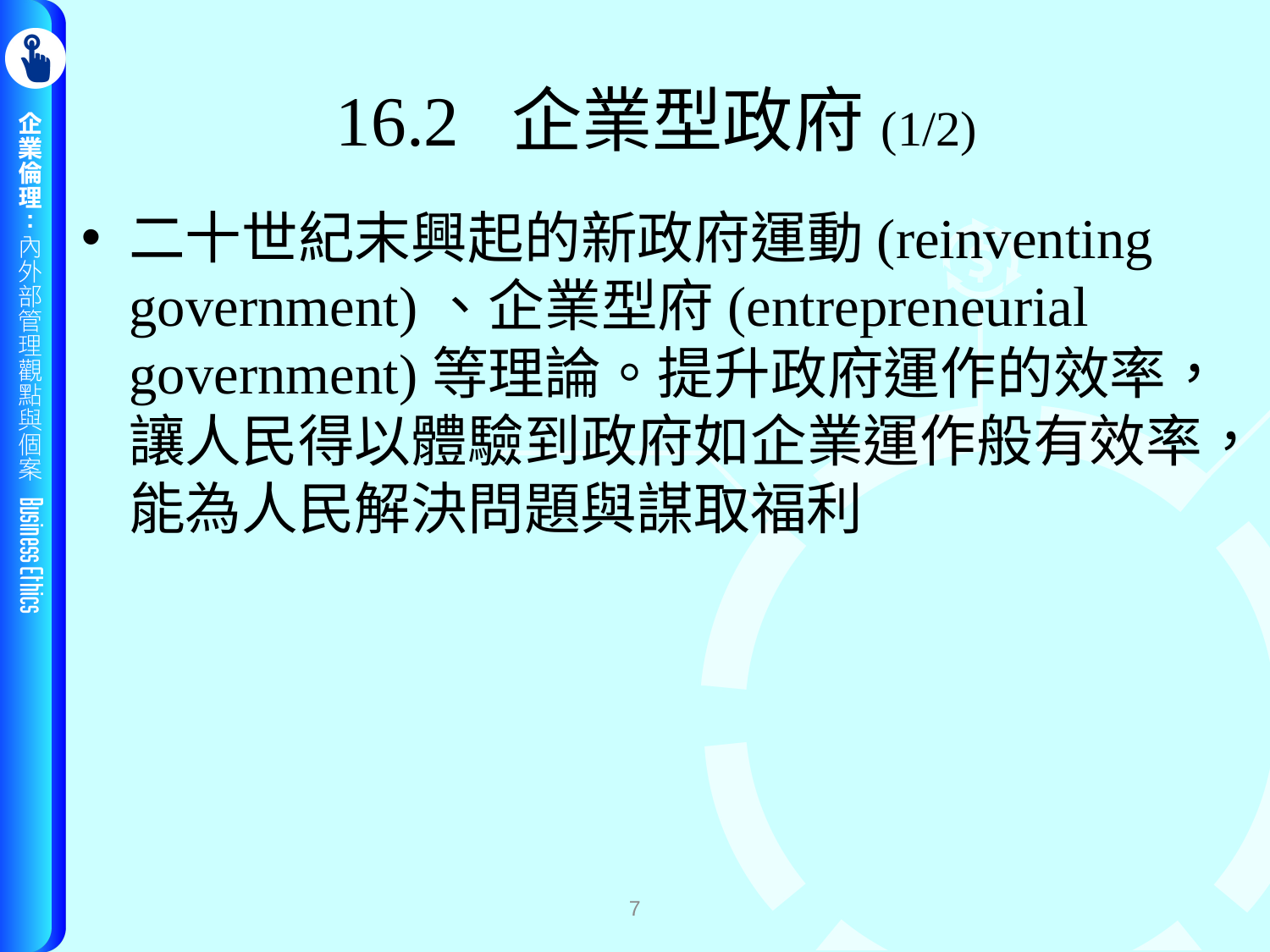

# 16.2  企業型政府(1/2)
二十世紀末興起的新政府運動(reinventing government)、企業型府(entrepreneurial government)等理論。提升政府運作的效率，讓人民得以體驗到政府如企業運作般有效率，能為人民解決問題與謀取福利
7